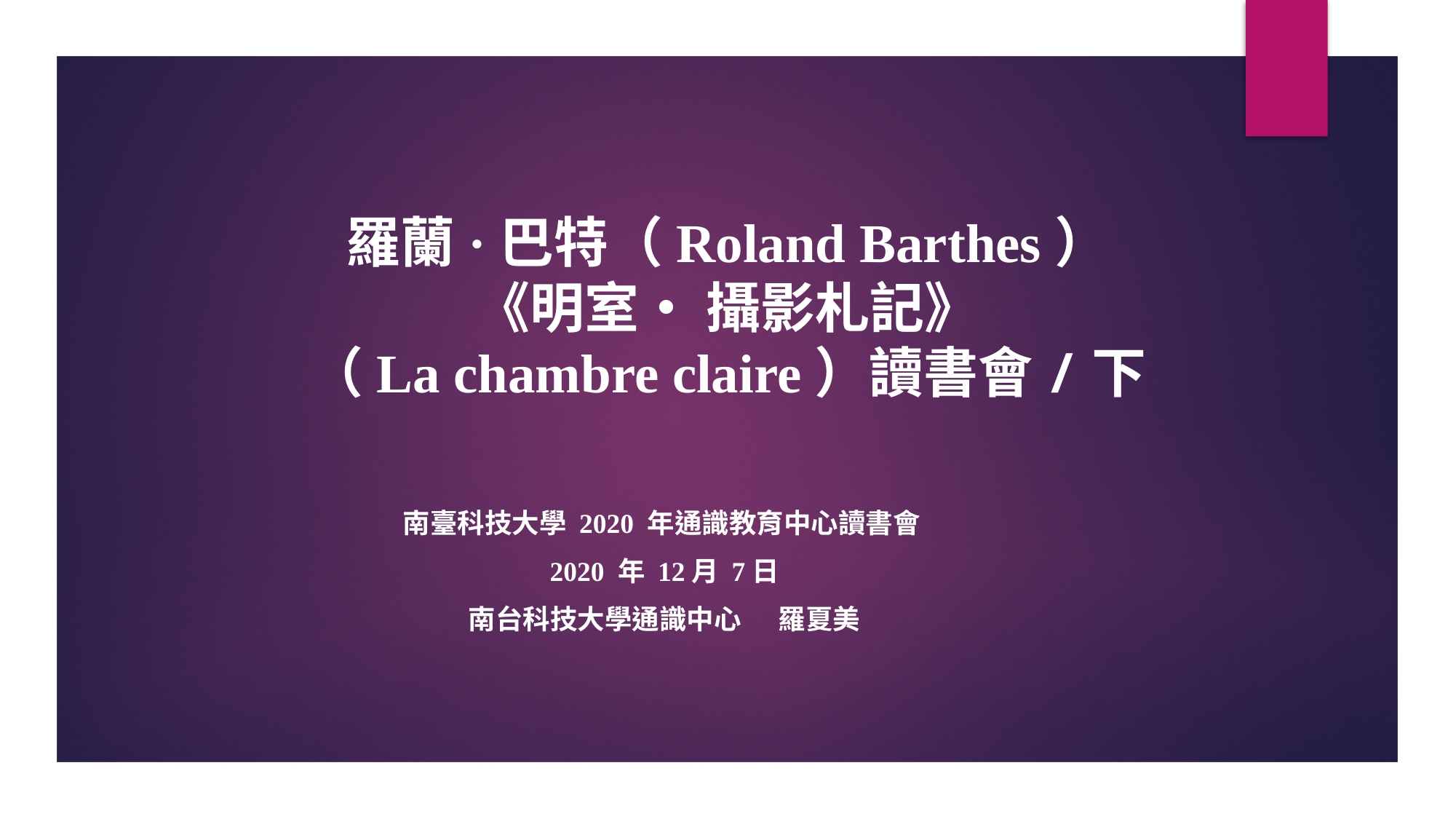

# 羅蘭·巴特（Roland Barthes） 《明室‧ 攝影札記》 （La chambre claire）讀書會/下
南臺科技大學 2020 年通識教育中心讀書會
2020 年 12月 7日
南台科技大學通識中心      羅夏美